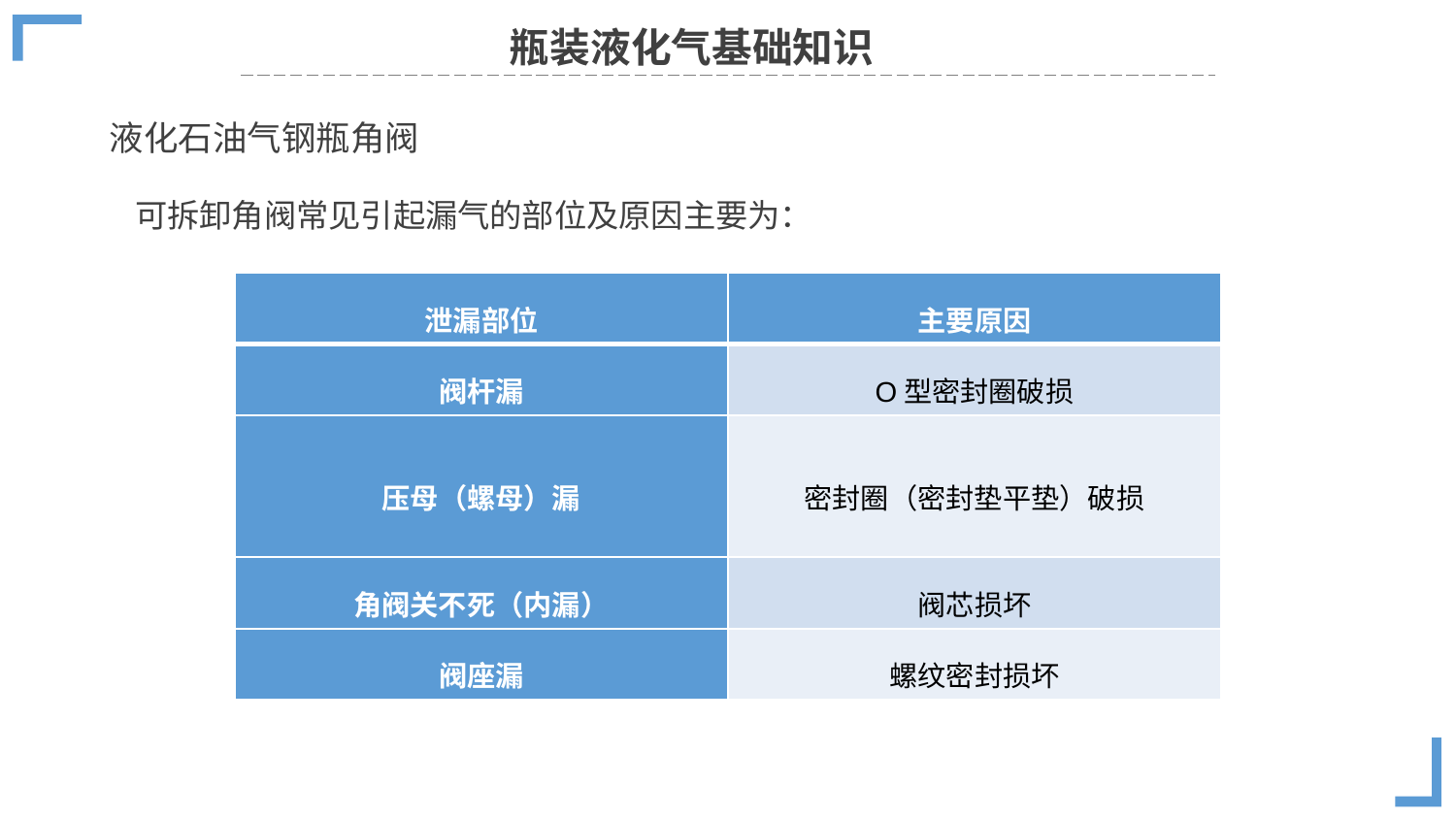

瓶装液化气基础知识
液化石油气钢瓶角阀
可拆卸角阀常见引起漏气的部位及原因主要为：
| 泄漏部位 | 主要原因 |
| --- | --- |
| 阀杆漏 | O型密封圈破损 |
| 压母（螺母）漏 | 密封圈（密封垫平垫）破损 |
| 角阀关不死（内漏） | 阀芯损坏 |
| 阀座漏 | 螺纹密封损坏 |